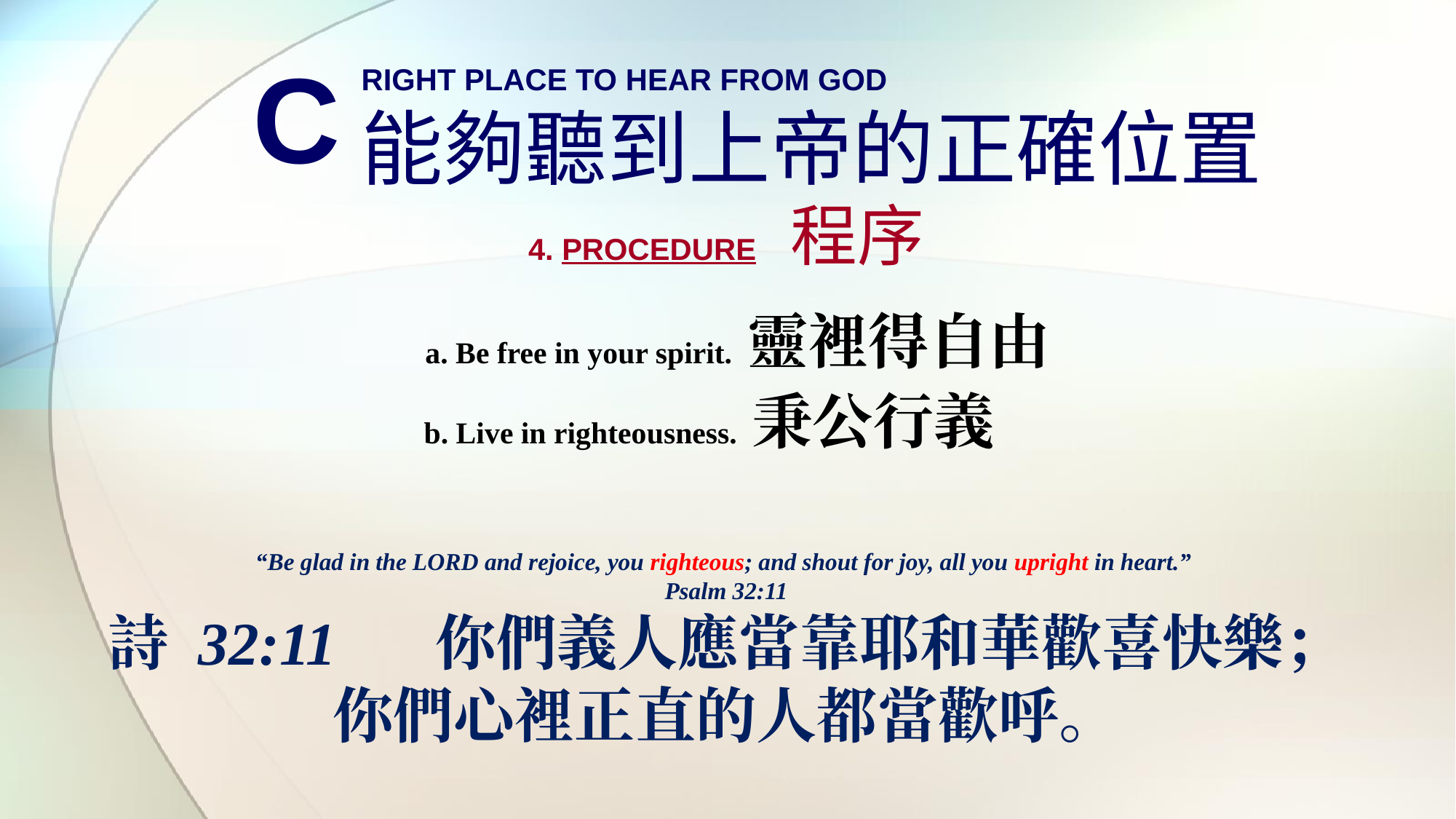

C
RIGHT PLACE TO HEAR FROM GOD
能夠聽到上帝的正確位置
4. PROCEDURE 程序
a. Be free in your spirit. 靈裡得自由
b. Live in righteousness. 秉公行義
“Be glad in the LORD and rejoice, you righteous; and shout for joy, all you upright in heart.”
Psalm 32:11
詩 32:11	你們義人應當靠耶和華歡喜快樂；
你們心裡正直的人都當歡呼。